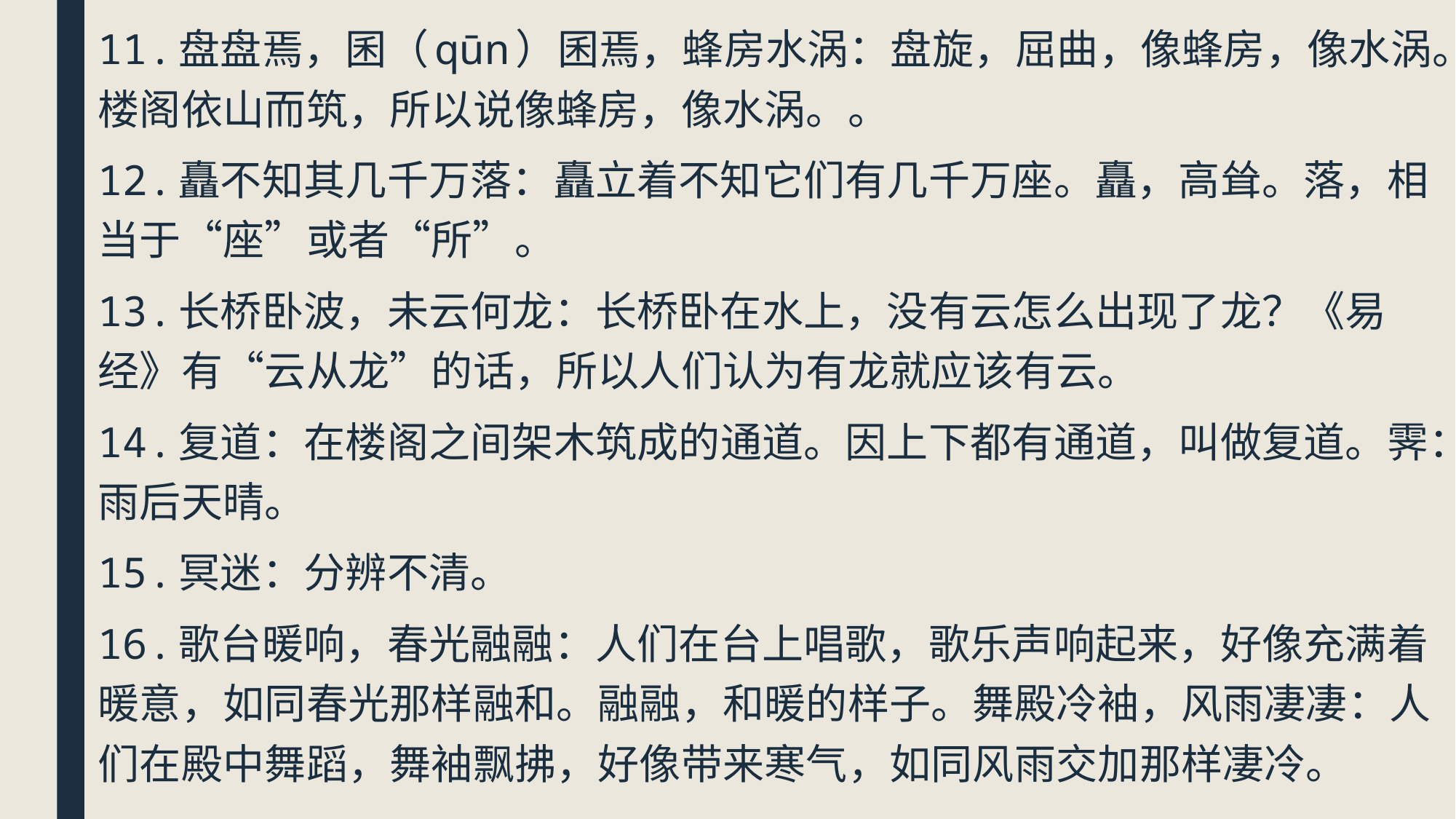

11.盘盘焉，囷（qūn）囷焉，蜂房水涡：盘旋，屈曲，像蜂房，像水涡。楼阁依山而筑，所以说像蜂房，像水涡。。
12.矗不知其几千万落：矗立着不知它们有几千万座。矗，高耸。落，相当于“座”或者“所”。
13.长桥卧波，未云何龙：长桥卧在水上，没有云怎么出现了龙？《易经》有“云从龙”的话，所以人们认为有龙就应该有云。
14.复道：在楼阁之间架木筑成的通道。因上下都有通道，叫做复道。霁：雨后天晴。
15.冥迷：分辨不清。
16.歌台暖响，春光融融：人们在台上唱歌，歌乐声响起来，好像充满着暖意，如同春光那样融和。融融，和暖的样子。舞殿冷袖，风雨凄凄：人们在殿中舞蹈，舞袖飘拂，好像带来寒气，如同风雨交加那样凄冷。